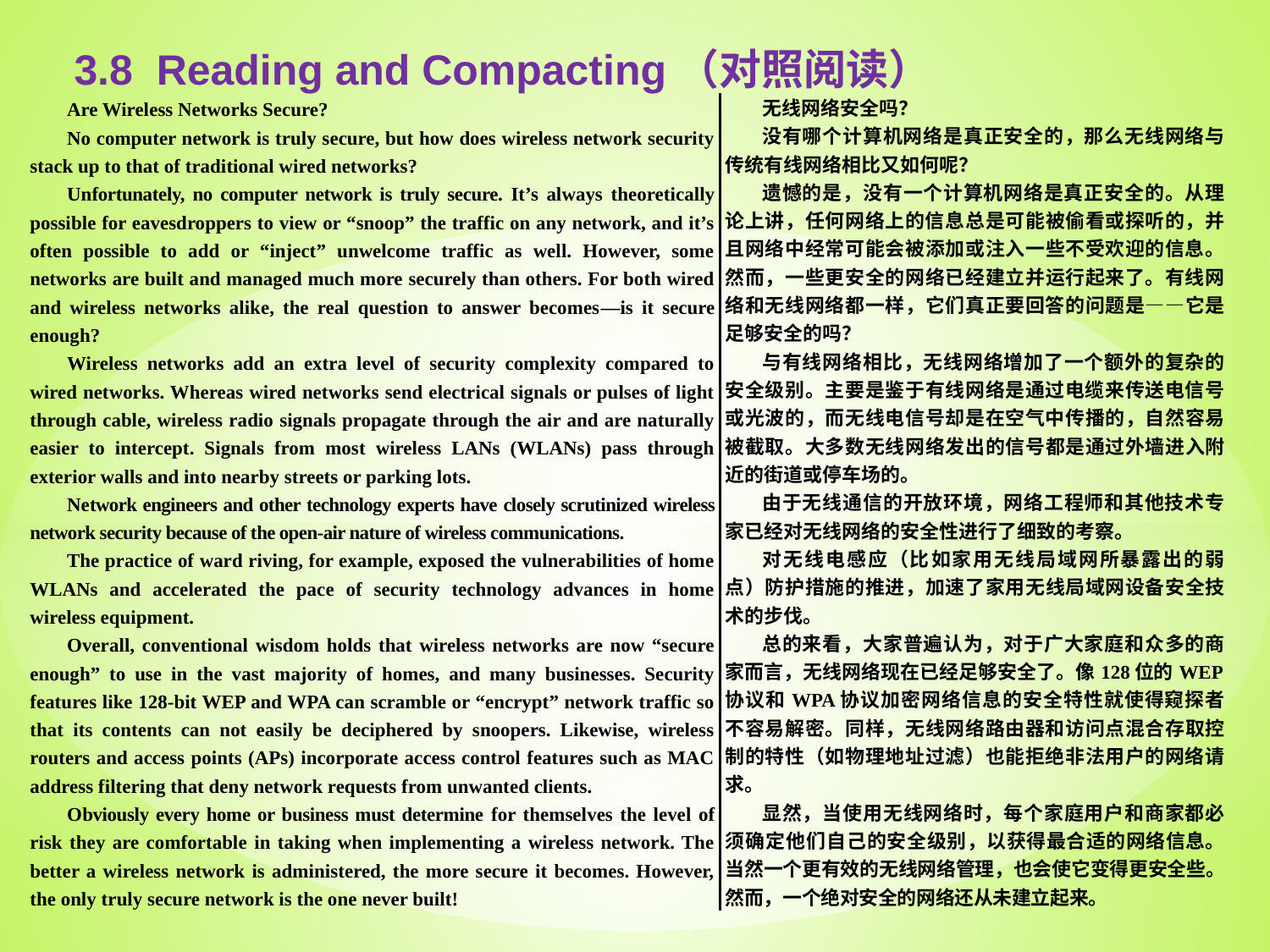

3.8  Reading and Compacting（对照阅读）

| Are Wireless Networks Secure? No computer network is truly secure, but how does wireless network security stack up to that of traditional wired networks? | 无线网络安全吗？ 没有哪个计算机网络是真正安全的，那么无线网络与传统有线网络相比又如何呢？ |
| --- | --- |
| Unfortunately, no computer network is truly secure. It’s always theoretically possible for eavesdroppers to view or “snoop” the traffic on any network, and it’s often possible to add or “inject” unwelcome traffic as well. However, some networks are built and managed much more securely than others. For both wired and wireless networks alike, the real question to answer becomes—is it secure enough? Wireless networks add an extra level of security complexity compared to wired networks. Whereas wired networks send electrical signals or pulses of light through cable, wireless radio signals propagate through the air and are naturally easier to intercept. Signals from most wireless LANs (WLANs) pass through exterior walls and into nearby streets or parking lots. Network engineers and other technology experts have closely scrutinized wireless network security because of the open-air nature of wireless communications. The practice of ward riving, for example, exposed the vulnerabilities of home WLANs and accelerated the pace of security technology advances in home wireless equipment. Overall, conventional wisdom holds that wireless networks are now “secure enough” to use in the vast majority of homes, and many businesses. Security features like 128-bit WEP and WPA can scramble or “encrypt” network traffic so that its contents can not easily be deciphered by snoopers. Likewise, wireless routers and access points (APs) incorporate access control features such as MAC address filtering that deny network requests from unwanted clients. Obviously every home or business must determine for themselves the level of risk they are comfortable in taking when implementing a wireless network. The better a wireless network is administered, the more secure it becomes. However, the only truly secure network is the one never built! | 遗憾的是，没有一个计算机网络是真正安全的。从理论上讲，任何网络上的信息总是可能被偷看或探听的，并且网络中经常可能会被添加或注入一些不受欢迎的信息。然而，一些更安全的网络已经建立并运行起来了。有线网络和无线网络都一样，它们真正要回答的问题是——它是足够安全的吗？ 与有线网络相比，无线网络增加了一个额外的复杂的安全级别。主要是鉴于有线网络是通过电缆来传送电信号或光波的，而无线电信号却是在空气中传播的，自然容易被截取。大多数无线网络发出的信号都是通过外墙进入附近的街道或停车场的。 由于无线通信的开放环境，网络工程师和其他技术专家已经对无线网络的安全性进行了细致的考察。 对无线电感应（比如家用无线局域网所暴露出的弱点）防护措施的推进，加速了家用无线局域网设备安全技术的步伐。 总的来看，大家普遍认为，对于广大家庭和众多的商家而言，无线网络现在已经足够安全了。像128位的WEP协议和WPA协议加密网络信息的安全特性就使得窥探者不容易解密。同样，无线网络路由器和访问点混合存取控制的特性（如物理地址过滤）也能拒绝非法用户的网络请求。 显然，当使用无线网络时，每个家庭用户和商家都必须确定他们自己的安全级别，以获得最合适的网络信息。当然一个更有效的无线网络管理，也会使它变得更安全些。然而，一个绝对安全的网络还从未建立起来。 |